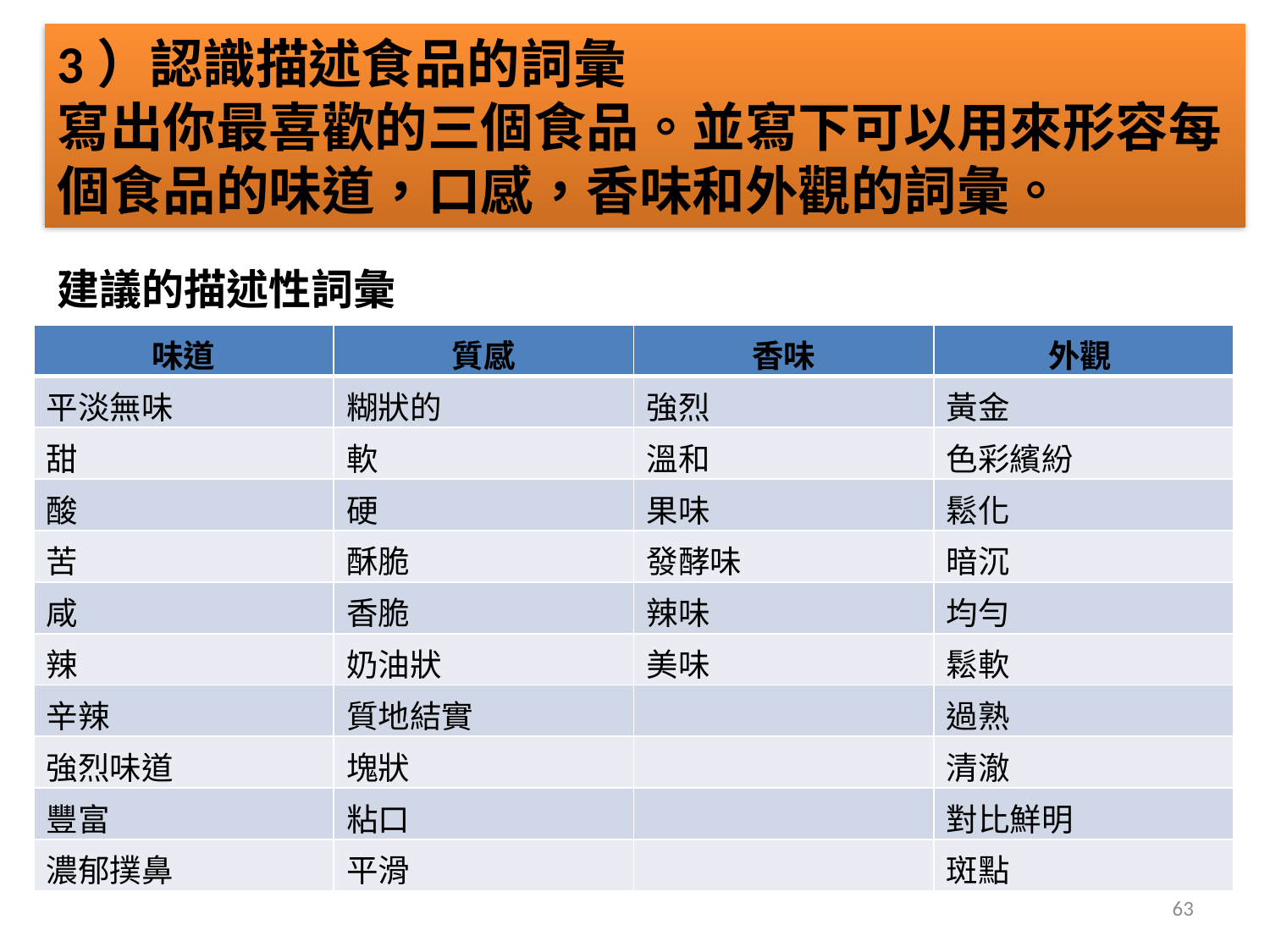

3）認識描述食品的詞彙
寫出你最喜歡的三個食品。並寫下可以用來形容每個食品的味道，口感，香味和外觀的詞彙。
建議的描述性詞彙
| 味道 | 質感 | 香味 | 外觀 |
| --- | --- | --- | --- |
| 平淡無味 | 糊狀的 | 強烈 | 黃金 |
| 甜 | 軟 | 溫和 | 色彩繽紛 |
| 酸 | 硬 | 果味 | 鬆化 |
| 苦 | 酥脆 | 發酵味 | 暗沉 |
| 咸 | 香脆 | 辣味 | 均勻 |
| 辣 | 奶油狀 | 美味 | 鬆軟 |
| 辛辣 | 質地結實 |  | 過熟 |
| 強烈味道 | 塊狀 |  | 清澈 |
| 豐富 | 粘口 |  | 對比鮮明 |
| 濃郁撲鼻 | 平滑 |  | 斑點 |
63